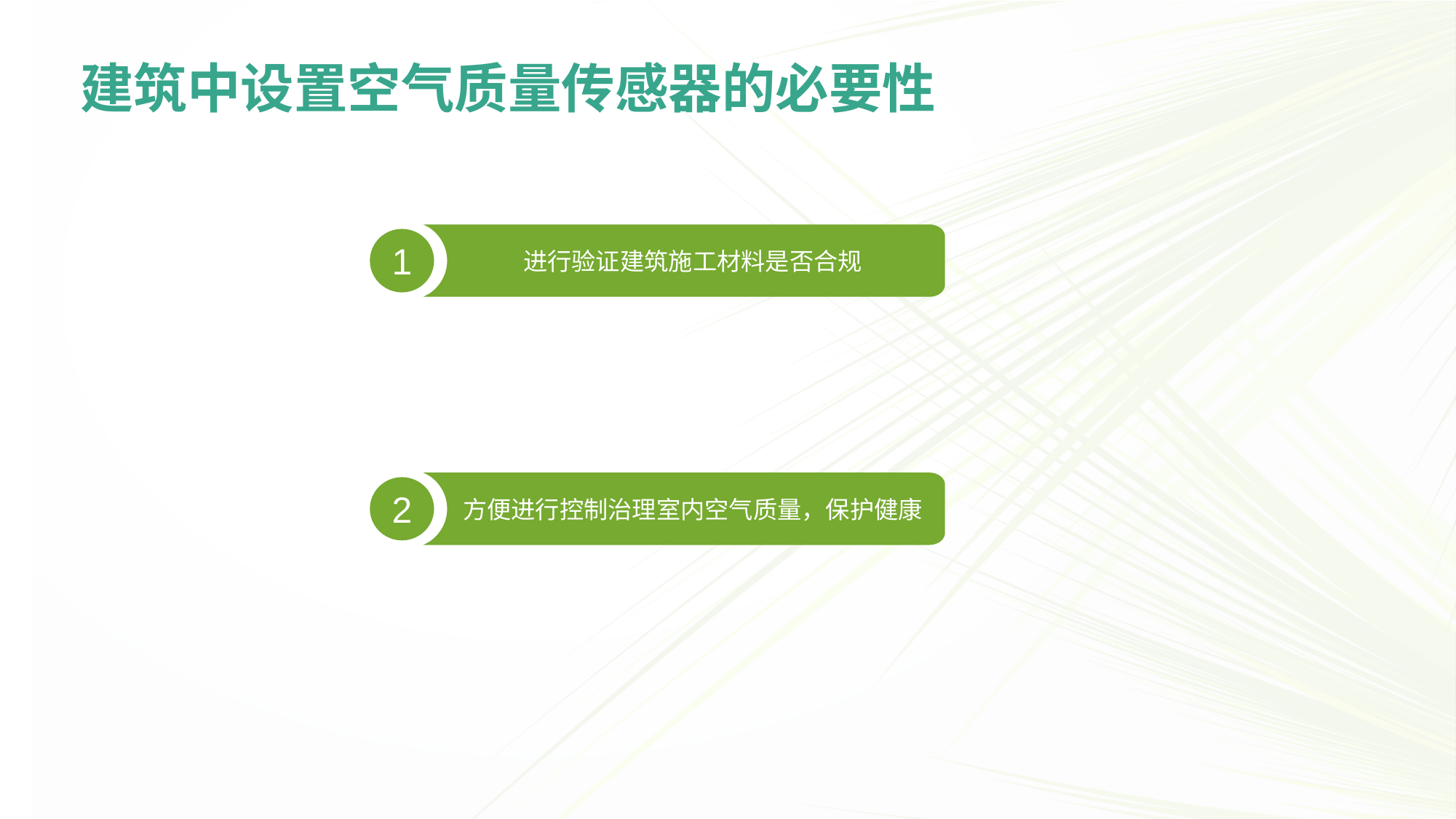

建筑中设置空气质量传感器的必要性
进行验证建筑施工材料是否合规
1
方便进行控制治理室内空气质量，保护健康
2